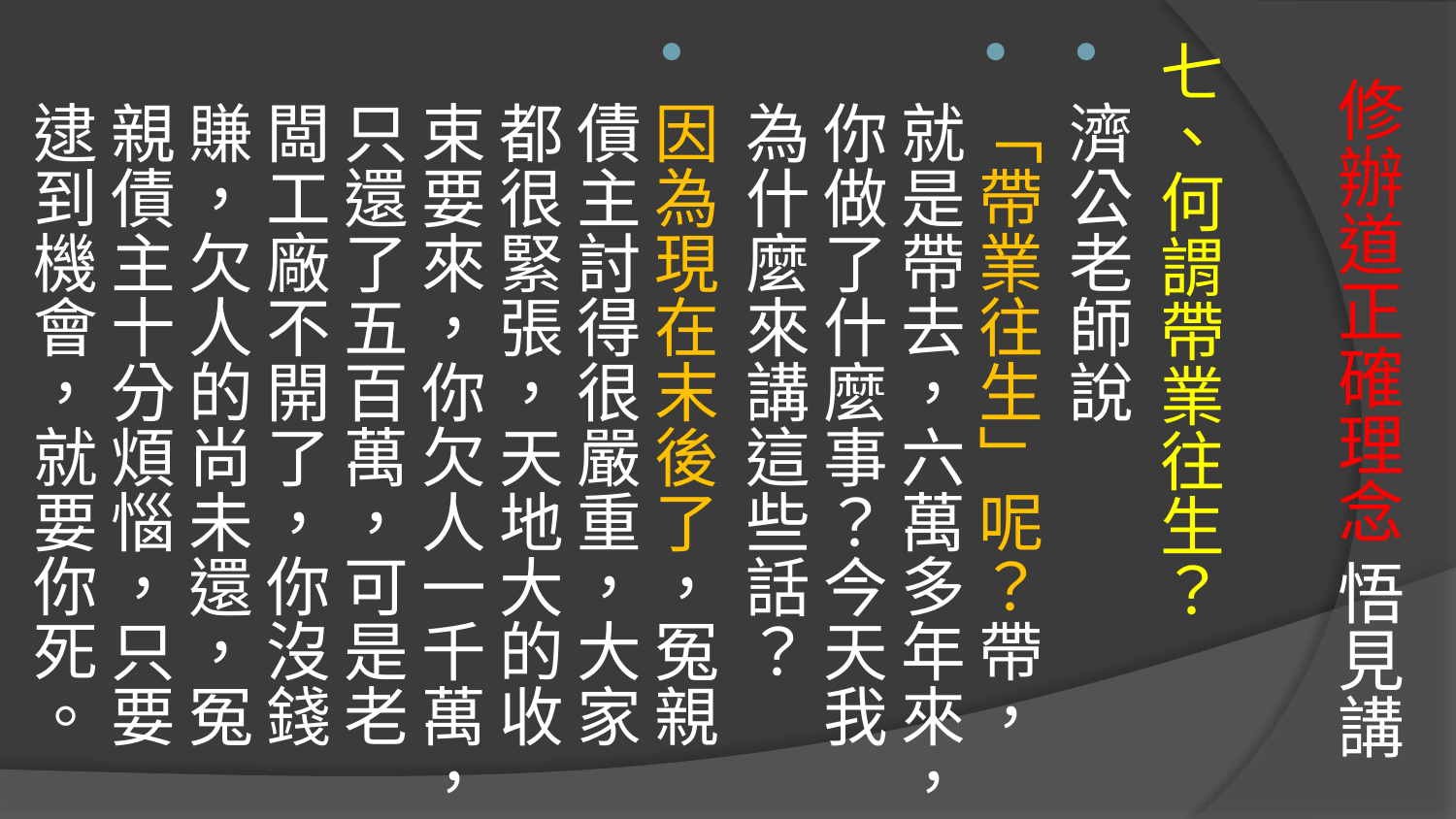

七、何謂帶業往生？
濟公老師說
「帶業往生」呢？帶，就是帶去，六萬多年來，你做了什麼事？今天我為什麼來講這些話？
因為現在末後了，冤親債主討得很嚴重，大家都很緊張，天地大的收束要來，你欠人一千萬，只還了五百萬，可是老闆工廠不開了，你沒錢賺，欠人的尚未還，冤親債主十分煩惱，只要逮到機會，就要你死。
# 修辦道正確理念 悟見講